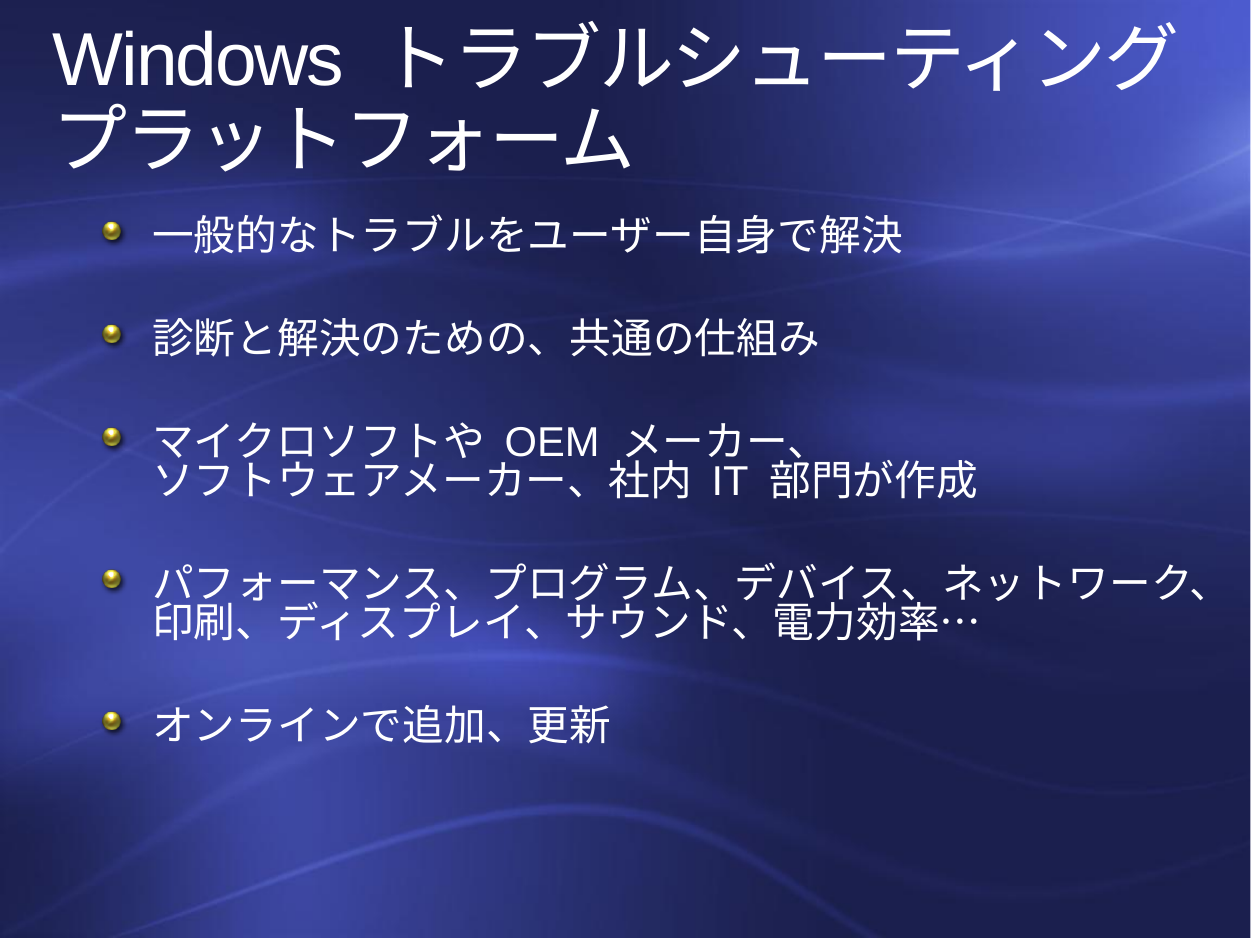

# Windows トラブルシューティング プラットフォーム
一般的なトラブルをユーザー自身で解決

診断と解決のための、共通の仕組み

マイクロソフトや OEM メーカー、
ソフトウェアメーカー、社内 IT 部門が作成

パフォーマンス、プログラム、デバイス、ネットワーク、
印刷、ディスプレイ、サウンド、電力効率…

オンラインで追加、更新